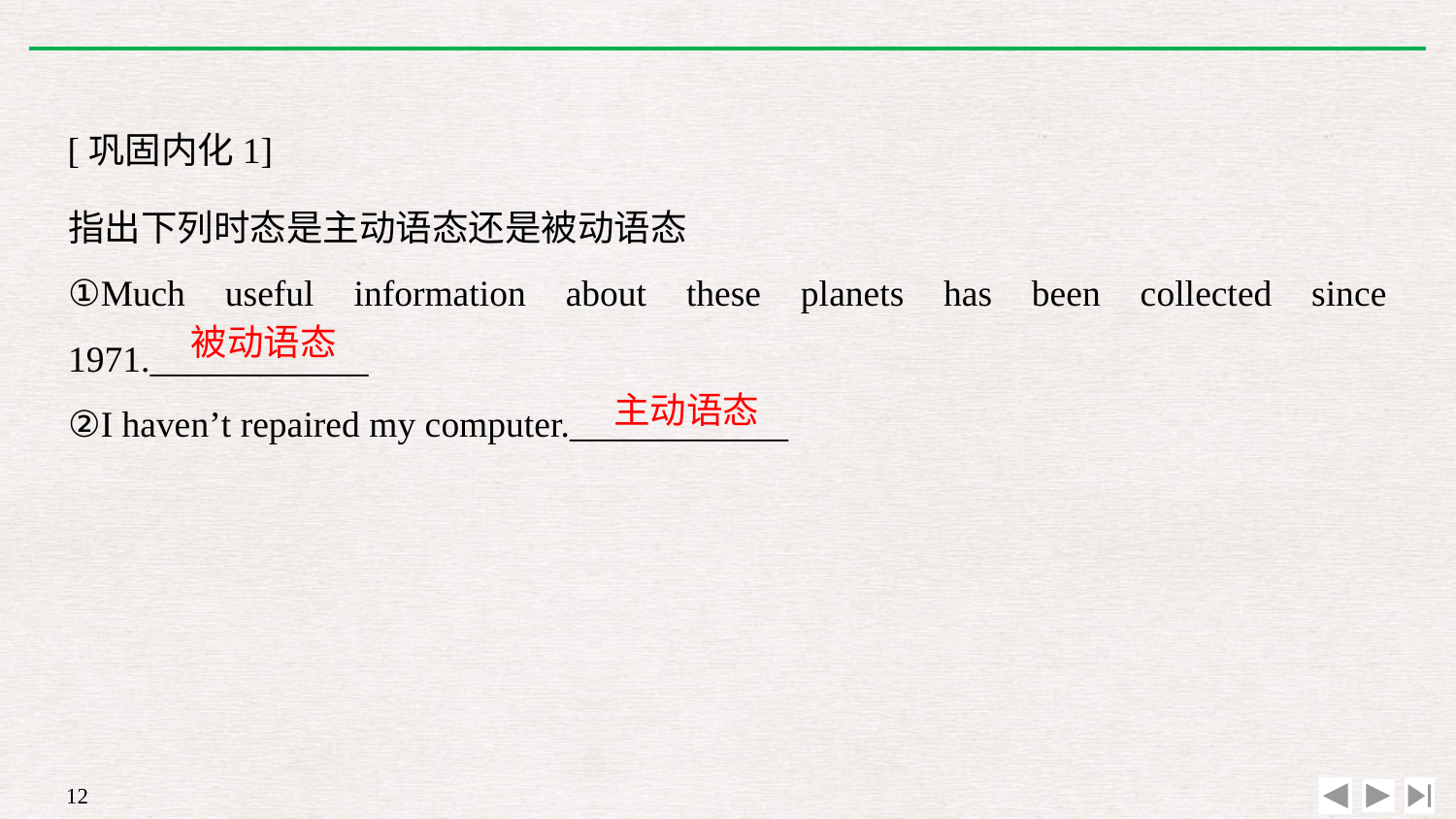

[巩固内化1]
指出下列时态是主动语态还是被动语态
①Much useful information about these planets has been collected since 1971.____________
②I haven’t repaired my computer.____________
被动语态
主动语态